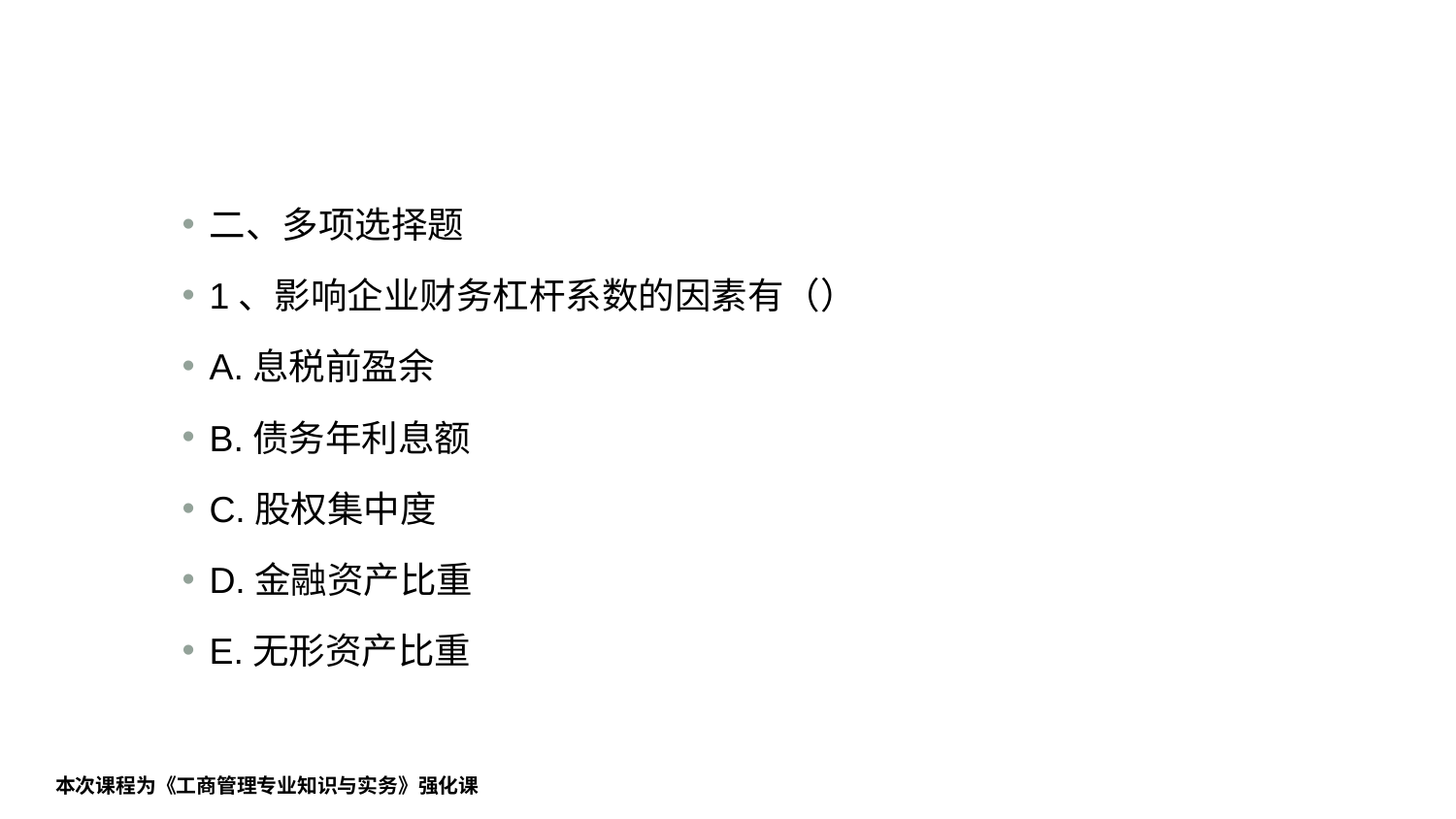

#
二、多项选择题
1、影响企业财务杠杆系数的因素有（）
A.息税前盈余
B.债务年利息额
C.股权集中度
D.金融资产比重
E.无形资产比重